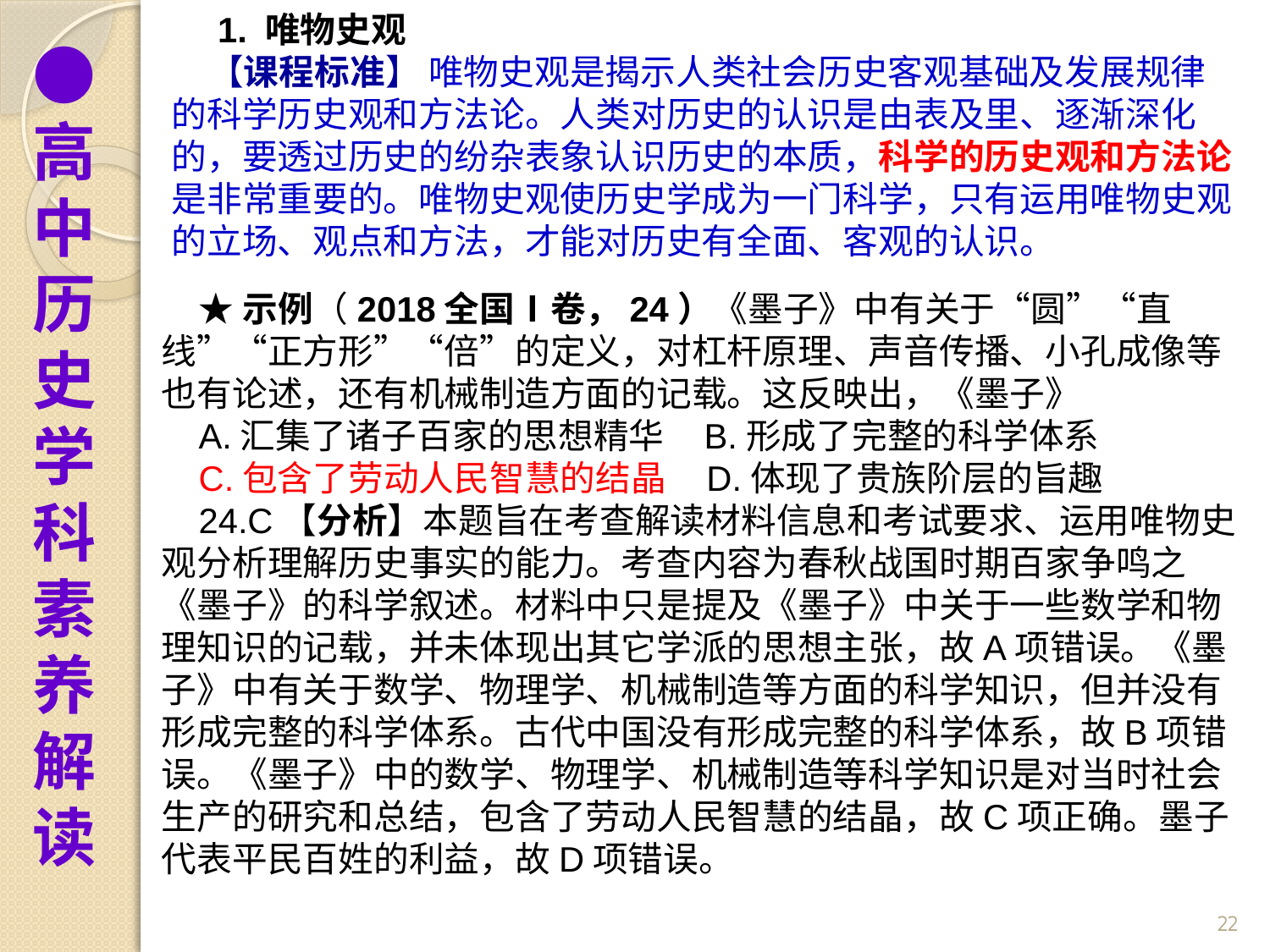

1. 唯物史观
【课程标准】 唯物史观是揭示人类社会历史客观基础及发展规律的科学历史观和方法论。人类对历史的认识是由表及里、逐渐深化的，要透过历史的纷杂表象认识历史的本质，科学的历史观和方法论是非常重要的。唯物史观使历史学成为一门科学，只有运用唯物史观的立场、观点和方法，才能对历史有全面、客观的认识。
●高中历史学科素养解读
★示例（2018全国Ⅰ卷，24）《墨子》中有关于“圆”“直线”“正方形”“倍”的定义，对杠杆原理、声音传播、小孔成像等也有论述，还有机械制造方面的记载。这反映出，《墨子》
A.汇集了诸子百家的思想精华    B.形成了完整的科学体系
C.包含了劳动人民智慧的结晶    D.体现了贵族阶层的旨趣
24.C【分析】本题旨在考查解读材料信息和考试要求、运用唯物史观分析理解历史事实的能力。考查内容为春秋战国时期百家争鸣之《墨子》的科学叙述。材料中只是提及《墨子》中关于一些数学和物理知识的记载，并未体现出其它学派的思想主张，故A项错误。《墨子》中有关于数学、物理学、机械制造等方面的科学知识，但并没有形成完整的科学体系。古代中国没有形成完整的科学体系，故B项错误。《墨子》中的数学、物理学、机械制造等科学知识是对当时社会生产的研究和总结，包含了劳动人民智慧的结晶，故C项正确。墨子代表平民百姓的利益，故D项错误。
22